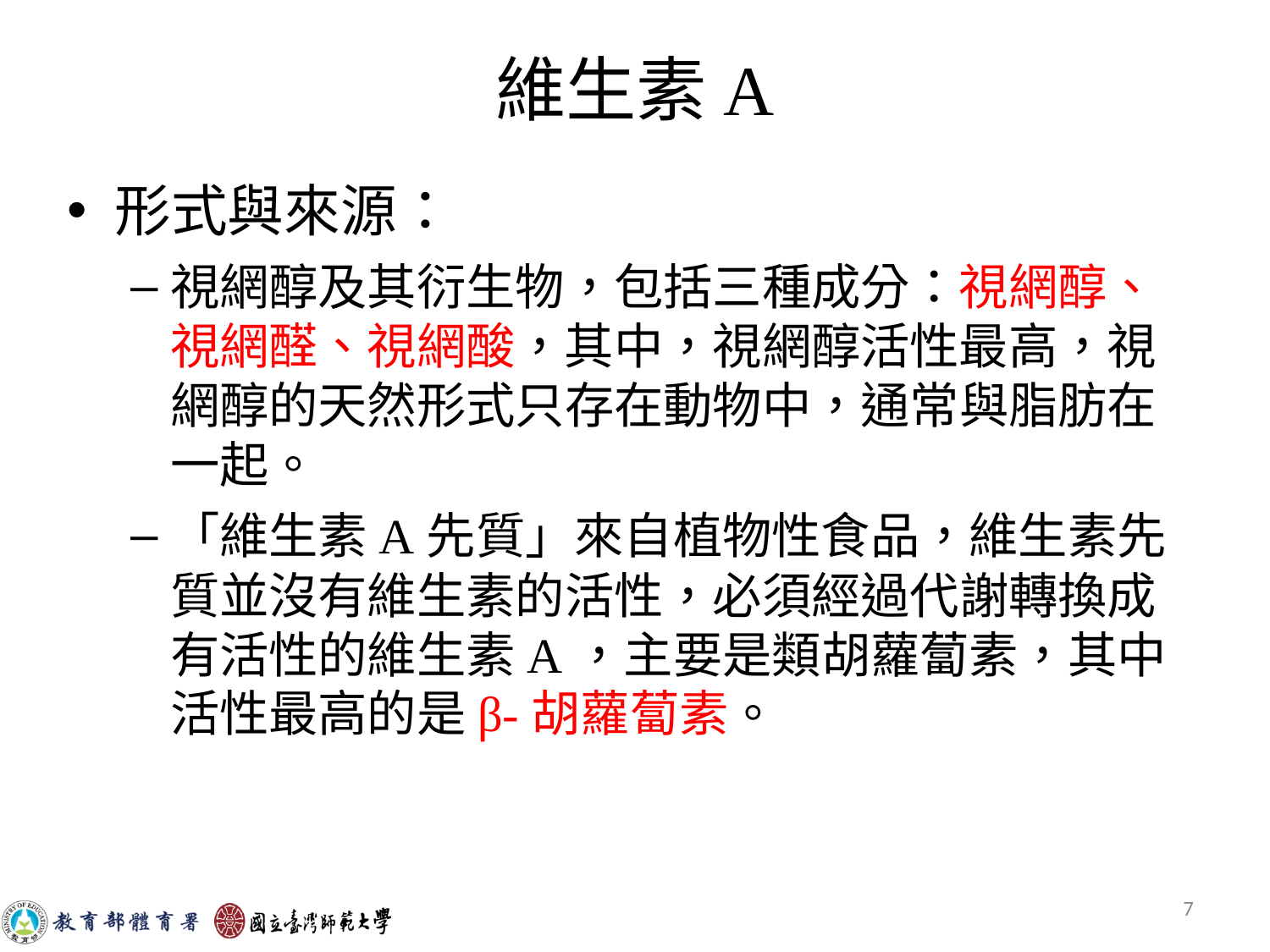

# 維生素A
形式與來源：
視網醇及其衍生物，包括三種成分：視網醇、視網醛、視網酸，其中，視網醇活性最高，視網醇的天然形式只存在動物中，通常與脂肪在一起。
「維生素A先質」來自植物性食品，維生素先質並沒有維生素的活性，必須經過代謝轉換成有活性的維生素A，主要是類胡蘿蔔素，其中活性最高的是β-胡蘿蔔素。
7